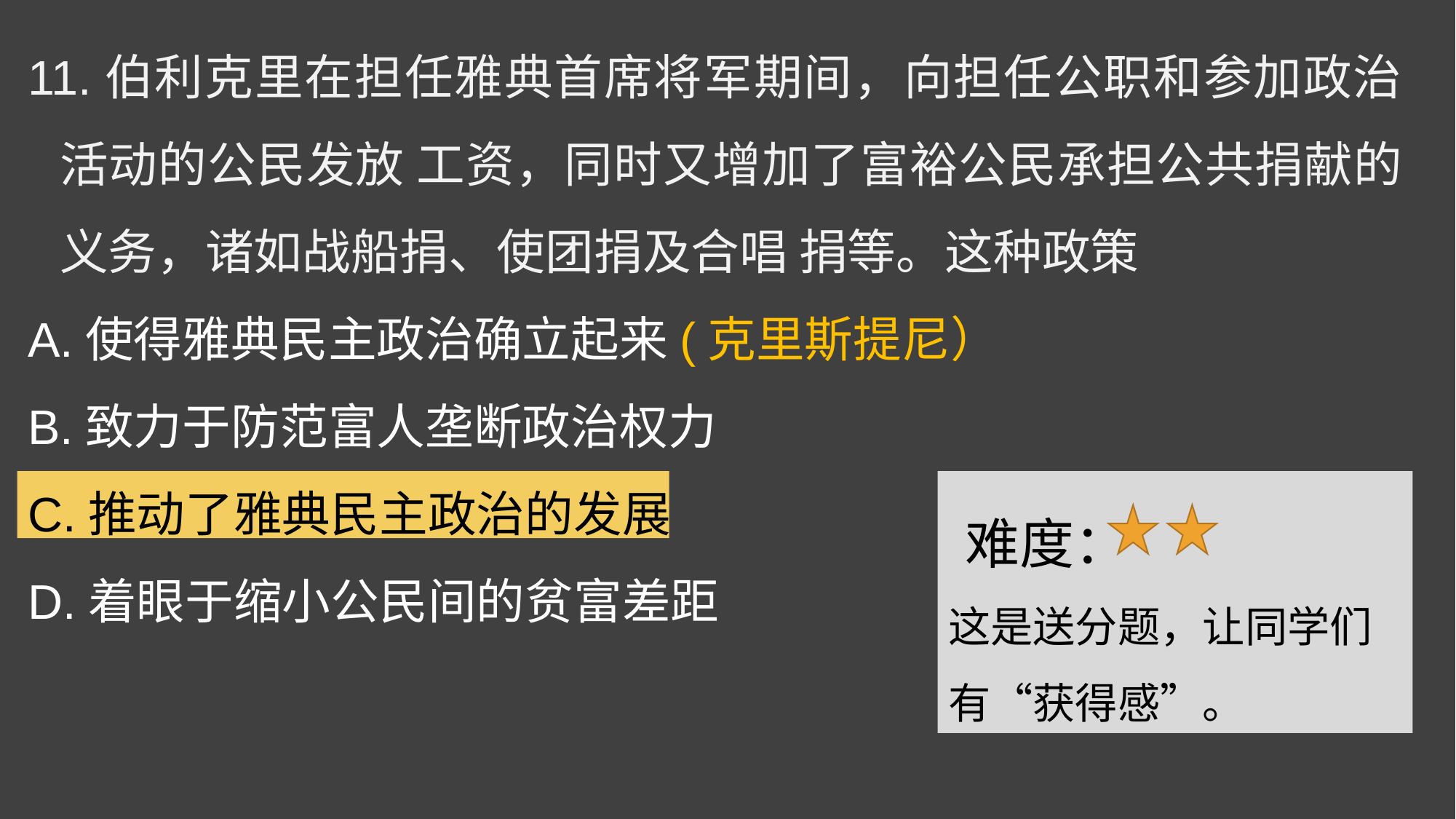

11.伯利克里在担任雅典首席将军期间，向担任公职和参加政治活动的公民发放 工资，同时又增加了富裕公民承担公共捐献的义务，诸如战船捐、使团捐及合唱 捐等。这种政策
A.使得雅典民主政治确立起来(克里斯提尼）
B.致力于防范富人垄断政治权力
C.推动了雅典民主政治的发展
D.着眼于缩小公民间的贫富差距

 难度：
这是送分题，让同学们有“获得感”。